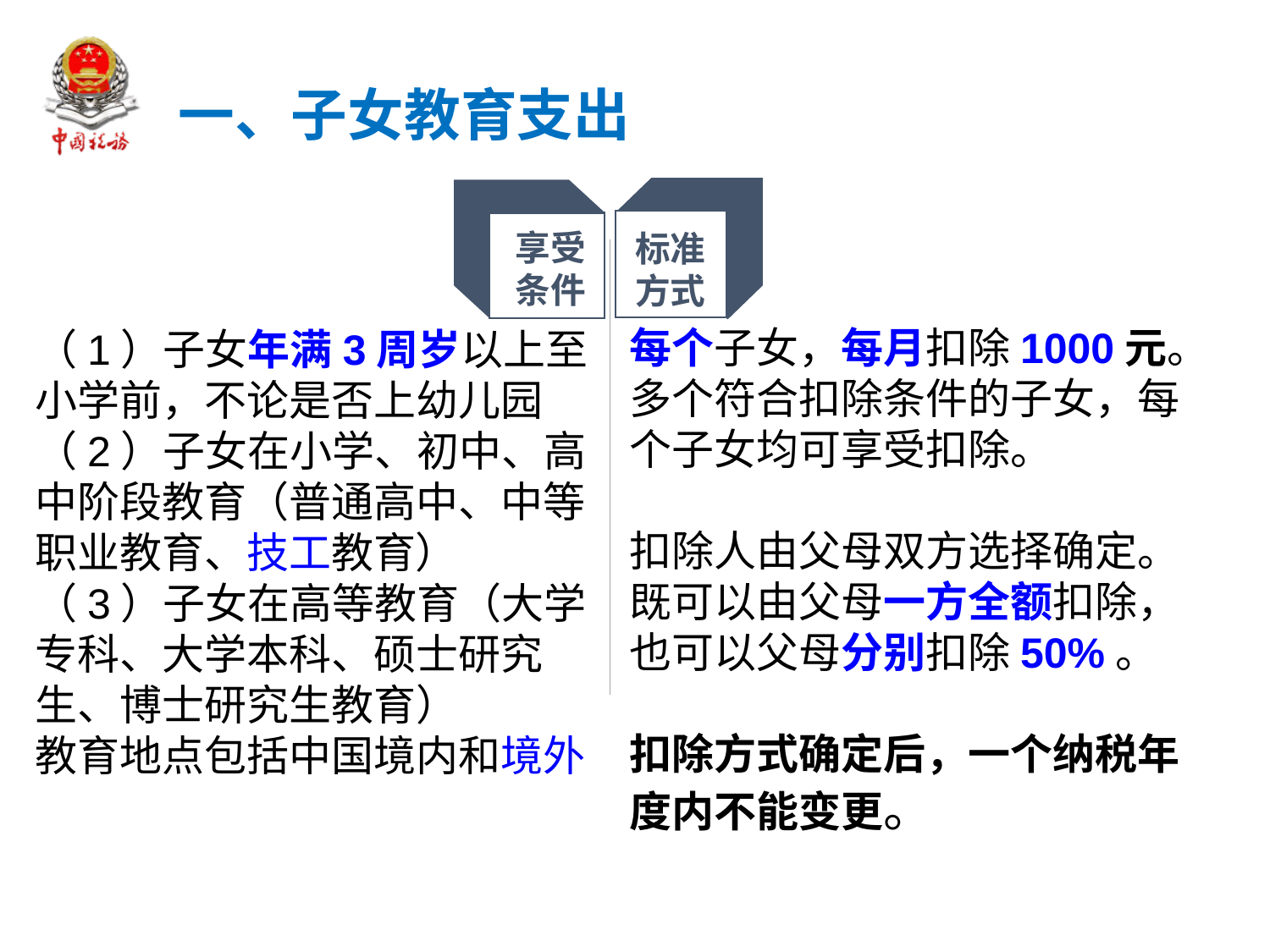

一、子女教育支出

享受
条件
标准
方式
每个子女，每月扣除1000元。多个符合扣除条件的子女，每个子女均可享受扣除。

扣除人由父母双方选择确定。既可以由父母一方全额扣除，也可以父母分别扣除50%。

扣除方式确定后，一个纳税年度内不能变更。
（1）子女年满3周岁以上至小学前，不论是否上幼儿园
（2）子女在小学、初中、高中阶段教育（普通高中、中等职业教育、技工教育）
（3）子女在高等教育（大学专科、大学本科、硕士研究生、博士研究生教育）
教育地点包括中国境内和境外